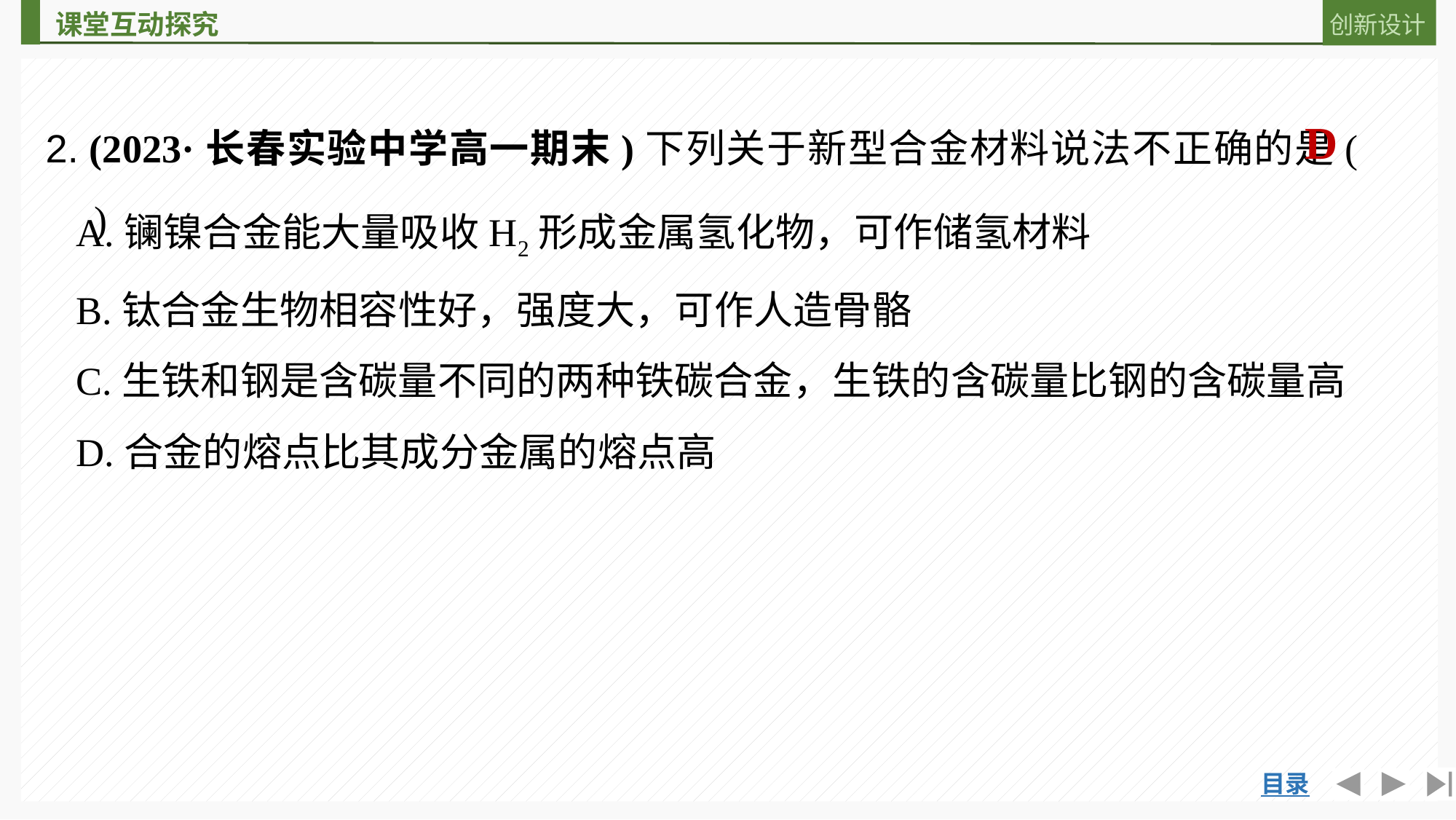

2. (2023·长春实验中学高一期末)下列关于新型合金材料说法不正确的是(　　)
D
A.镧镍合金能大量吸收H2形成金属氢化物，可作储氢材料
B.钛合金生物相容性好，强度大，可作人造骨骼
C.生铁和钢是含碳量不同的两种铁碳合金，生铁的含碳量比钢的含碳量高
D.合金的熔点比其成分金属的熔点高